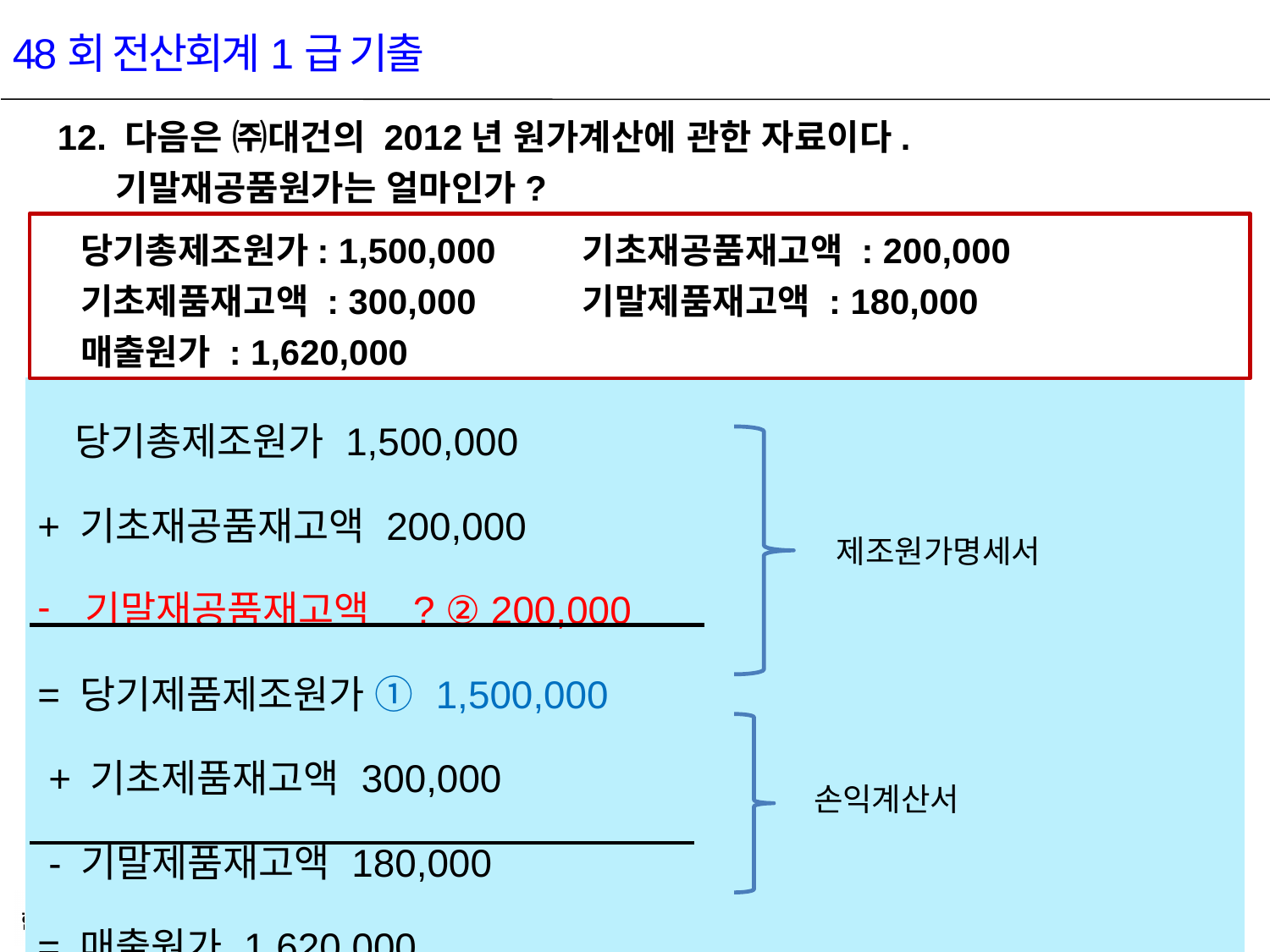

48회 전산회계1급 기출
12. 다음은 ㈜대건의 2012년 원가계산에 관한 자료이다.
     기말재공품원가는 얼마인가?
   당기총제조원가: 1,500,000        기초재공품재고액 : 200,000
   기초제품재고액 : 300,000          기말제품재고액 : 180,000
   매출원가 : 1,620,000
| 당기총제조원가 1,500,000 + 기초재공품재고액 200,000 기말재공품재고액 ? ② 200,000 = 당기제품제조원가 ① 1,500,000 + 기초제품재고액 300,000 - 기말제품재고액 180,000 = 매출원가 1,620,000 |
| --- |

제조원가명세서

손익계산서
21